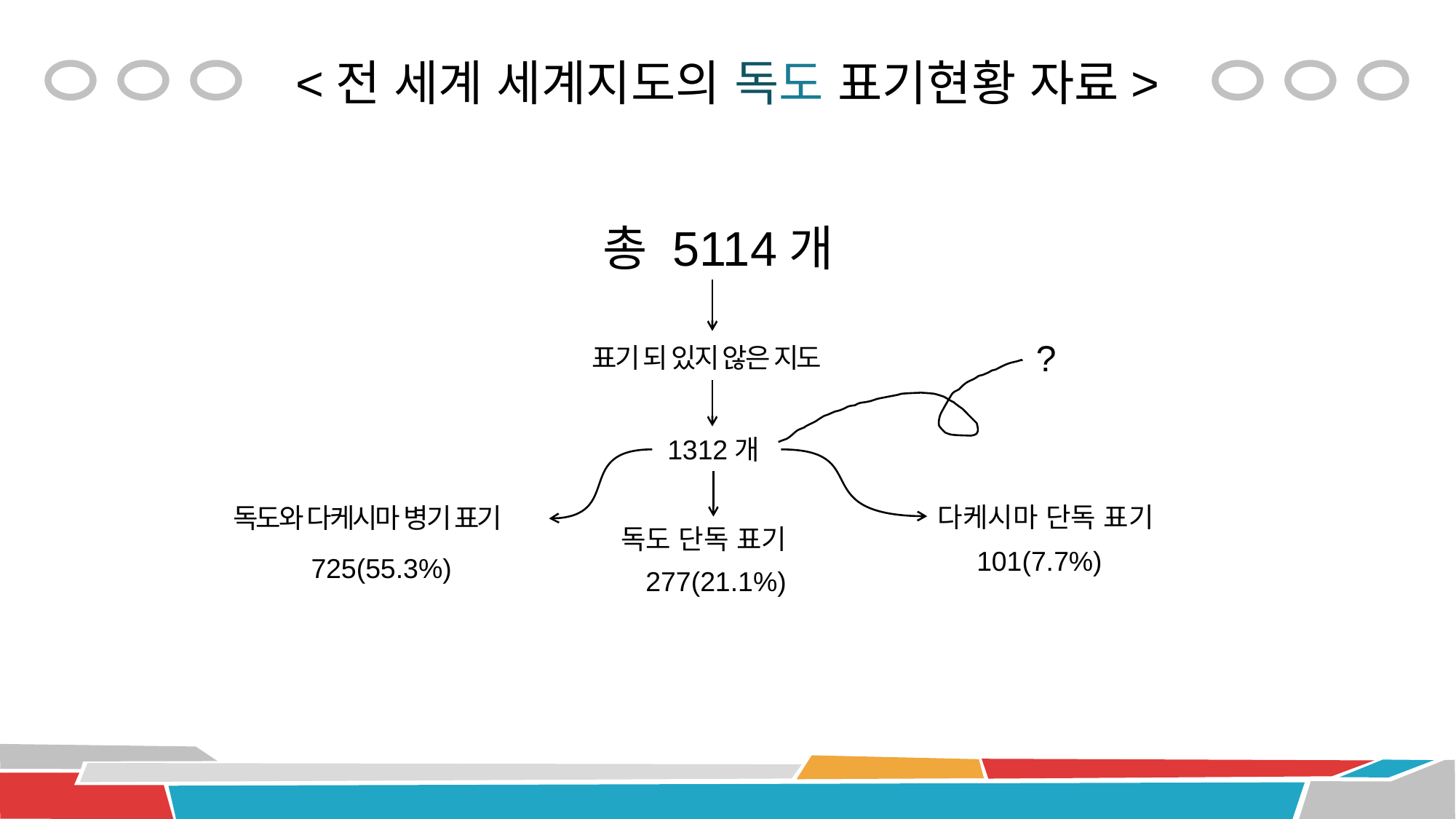

# <전 세계 세계지도의 독도 표기현황 자료>
총 5114개
?
 표기 되 있지 않은 지도

1312개
다케시마 단독 표기
독도와 다케시마 병기 표기
독도 단독 표기
101(7.7%)
725(55.3%)
277(21.1%)